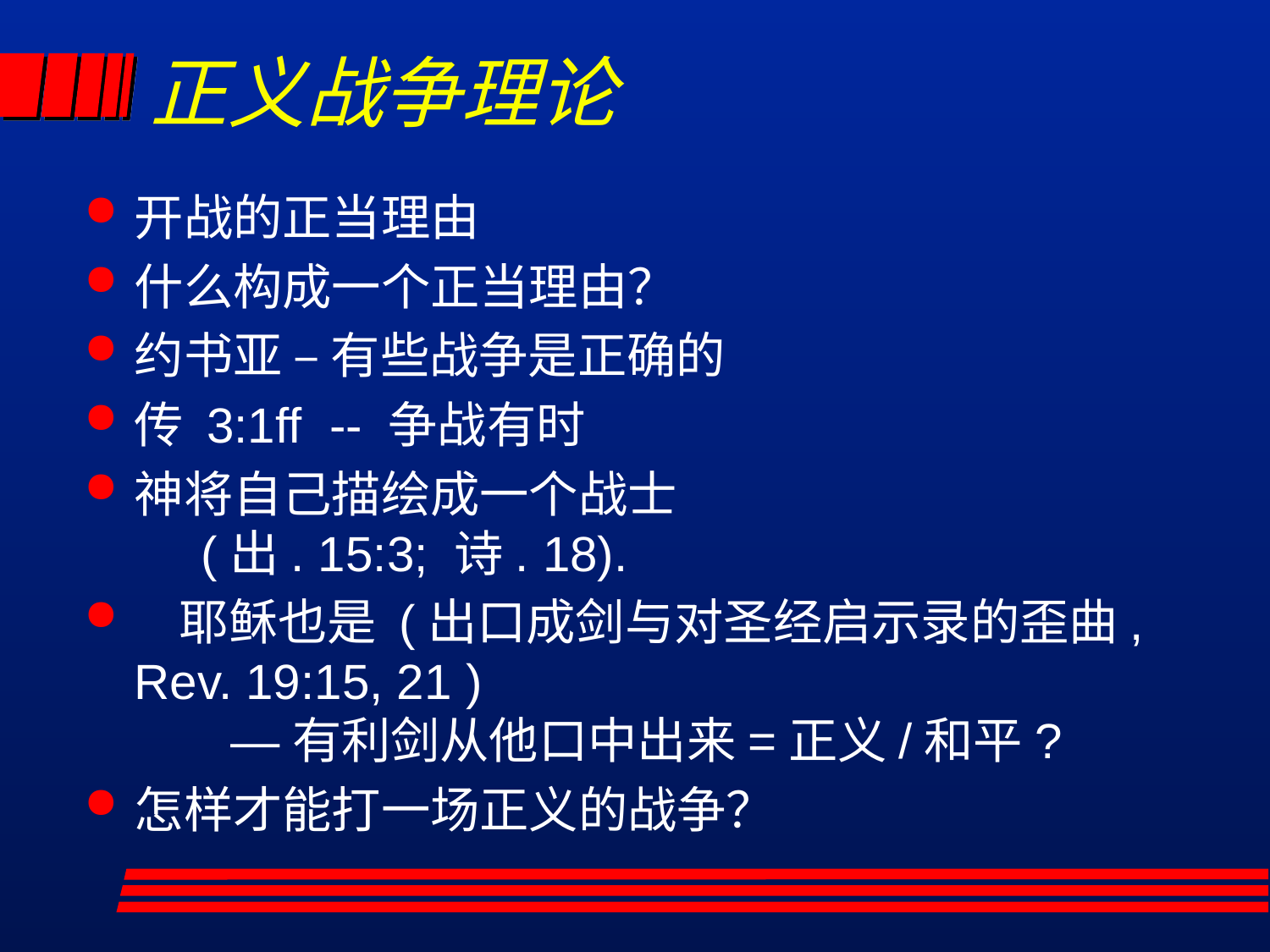

# 正义战争理论
开战的正当理由
什么构成一个正当理由？
约书亚 – 有些战争是正确的
传 3:1ff  -- 争战有时
神将自己描绘成一个战士
     (出. 15:3; 诗. 18).
   耶稣也是 (出口成剑与对圣经启示录的歪曲, Rev. 19:15, 21 )
       —有利剑从他口中出来=正义/和平?
怎样才能打一场正义的战争？